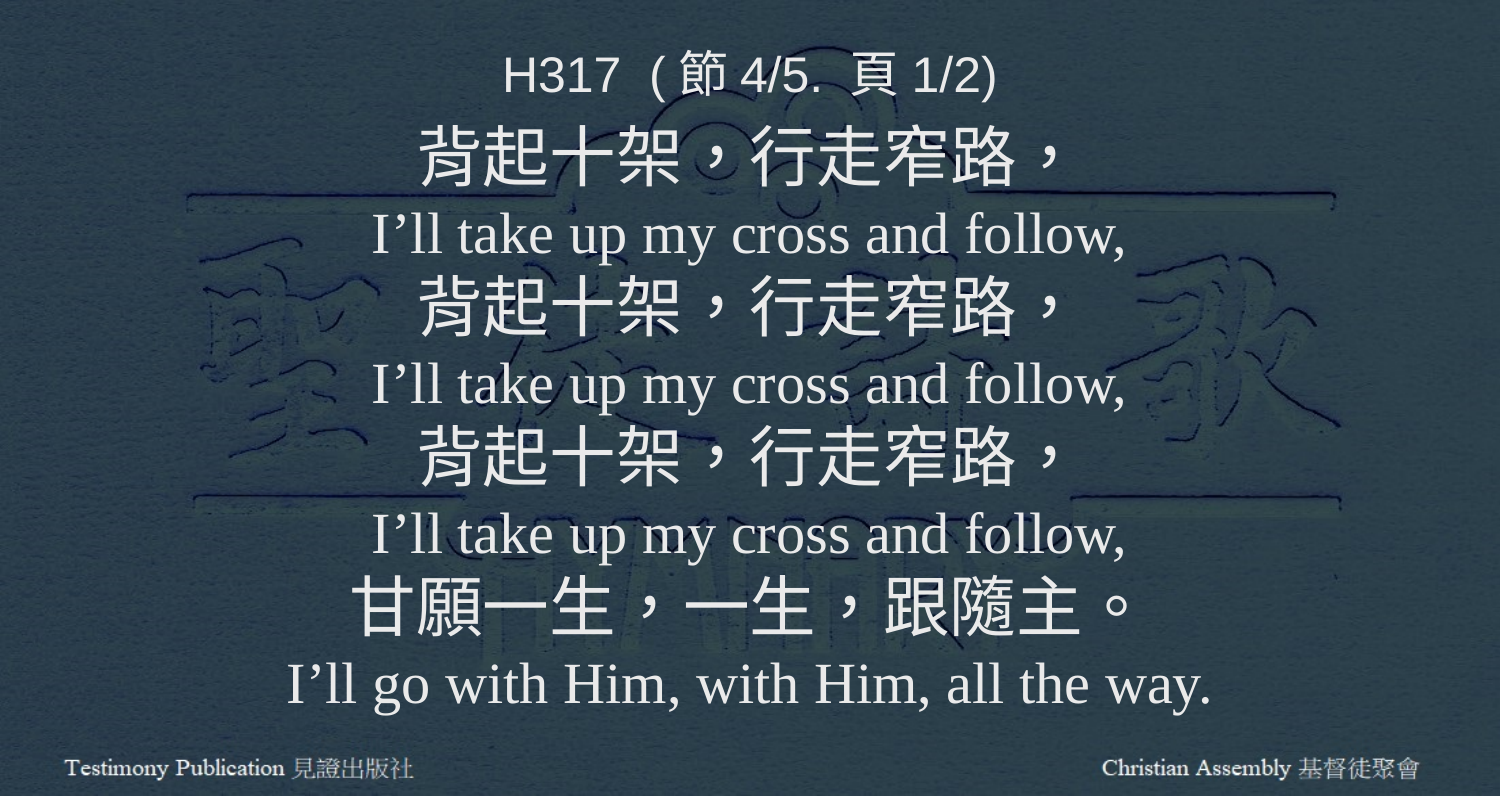

H317  (節4/5. 頁1/2)
背起十架，行走窄路，
I’ll take up my cross and follow,
背起十架，行走窄路，
I’ll take up my cross and follow,
背起十架，行走窄路，
I’ll take up my cross and follow,
甘願一生，一生，跟隨主。
I’ll go with Him, with Him, all the way.